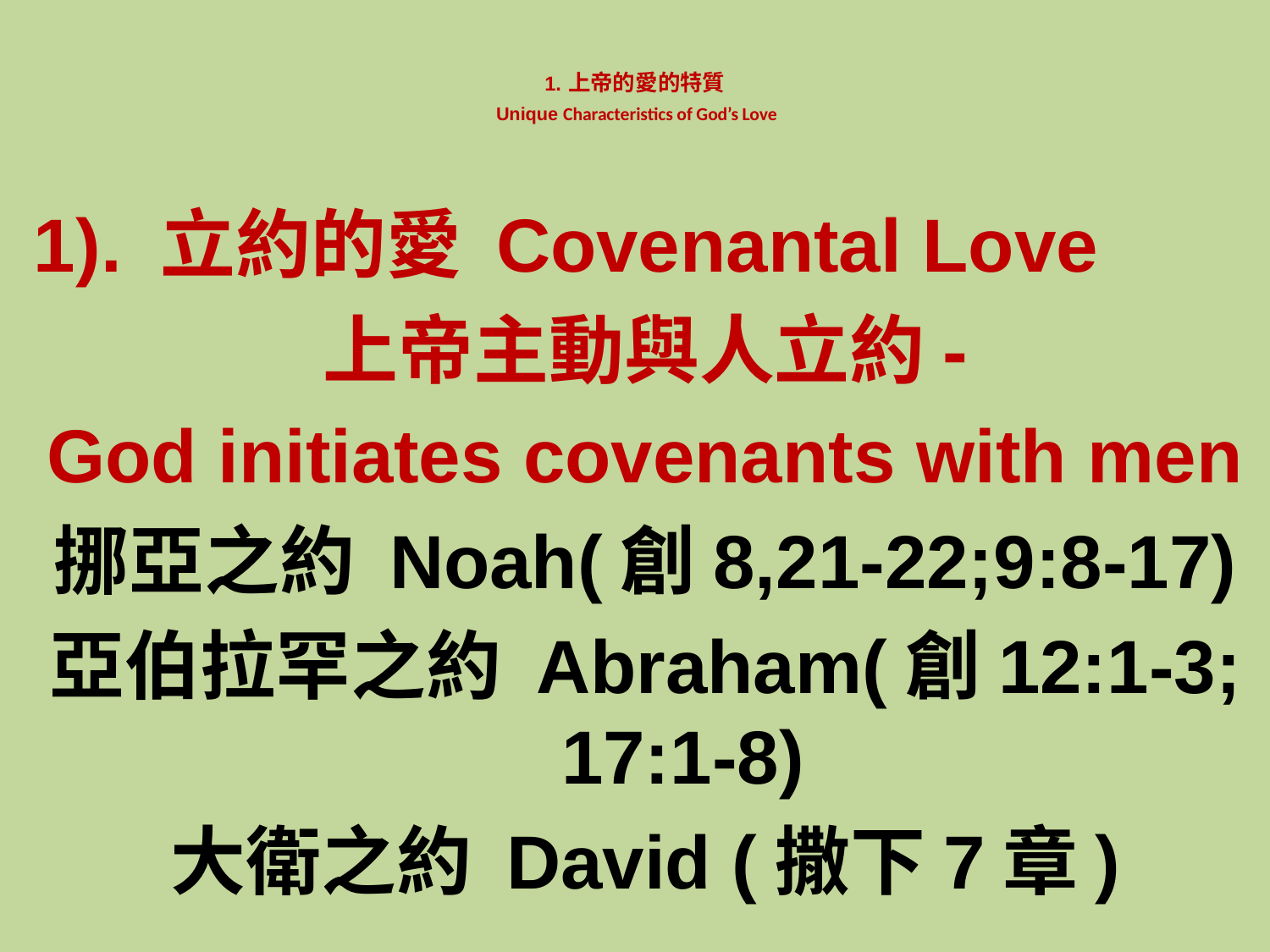

# 1. 上帝的愛的特質 Unique Characteristics of God’s Love
1). 立約的愛 Covenantal Love
上帝主動與人立約-
God initiates covenants with men
挪亞之約 Noah(創8,21-22;9:8-17)
亞伯拉罕之約 Abraham(創12:1-3; 17:1-8)
大衛之約 David (撒下7章)